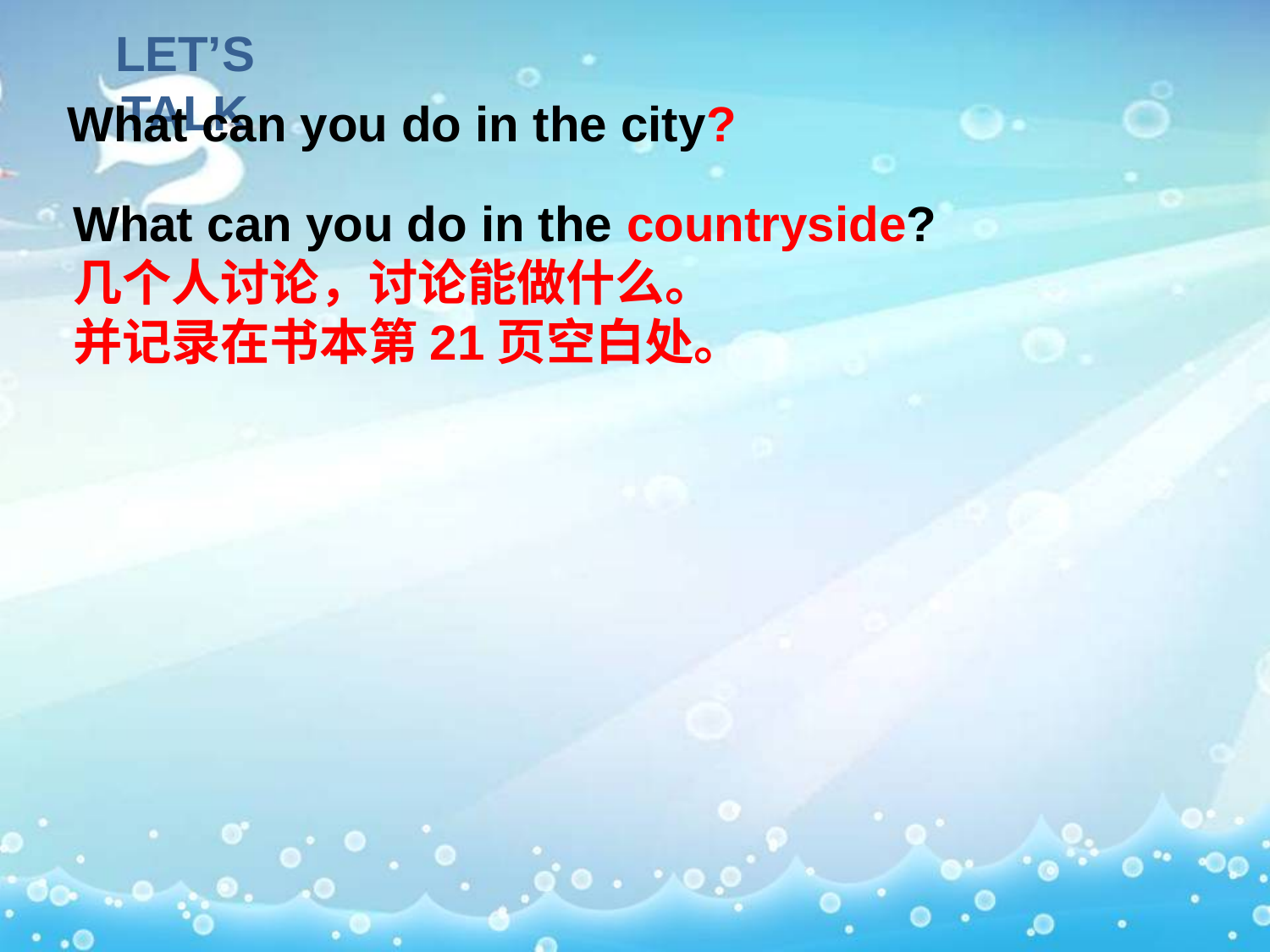

Let’s talk
What can you do in the city?
What can you do in the countryside?
几个人讨论，讨论能做什么。
并记录在书本第21页空白处。